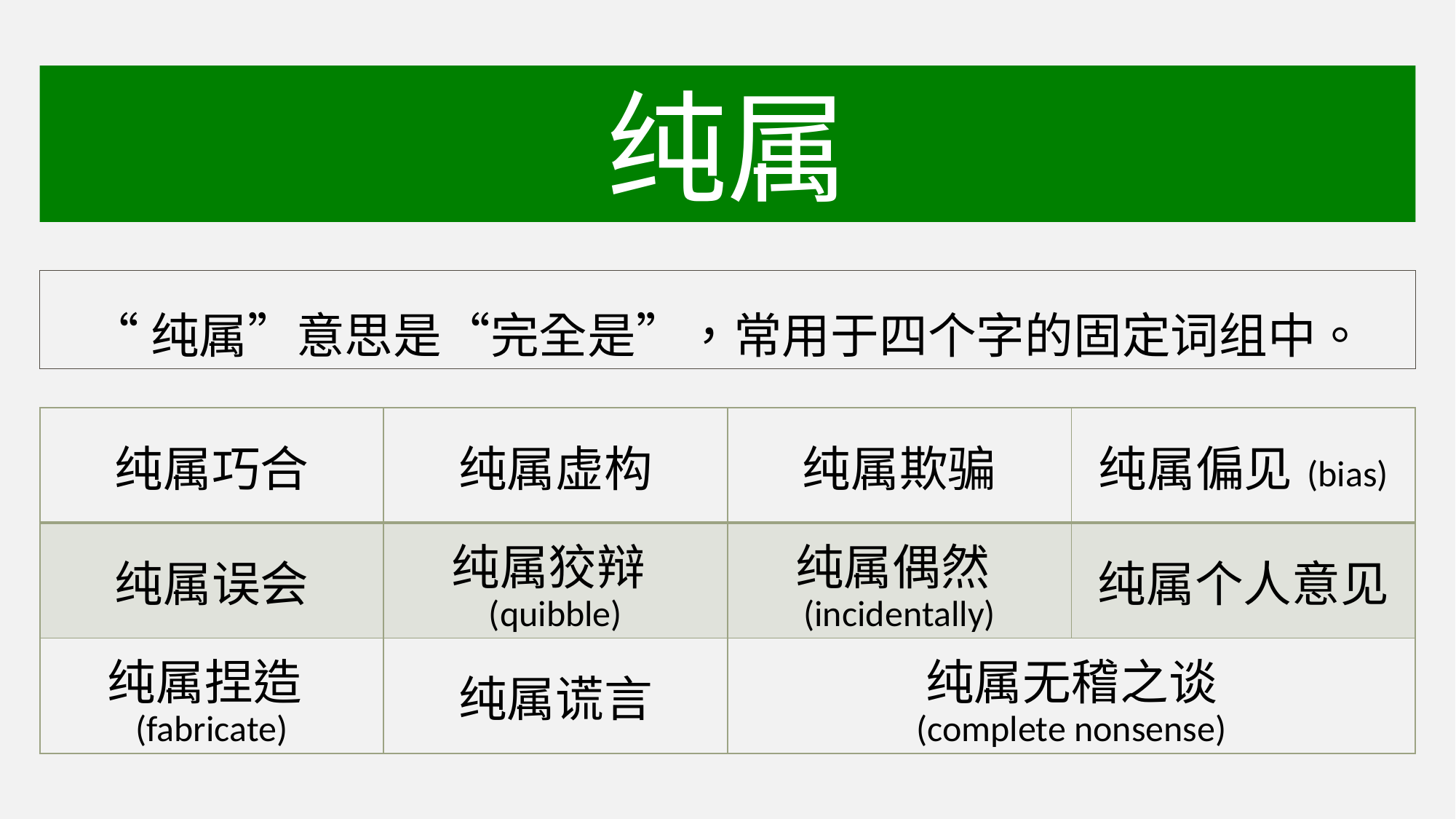

纯属
“纯属”意思是“完全是”，常用于四个字的固定词组中。
| 纯属巧合 | 纯属虚构 | 纯属欺骗 | 纯属偏见(bias) |
| --- | --- | --- | --- |
| 纯属误会 | 纯属狡辩(quibble) | 纯属偶然(incidentally) | 纯属个人意见 |
| 纯属捏造(fabricate) | 纯属谎言 | 纯属无稽之谈 (complete nonsense) |  |